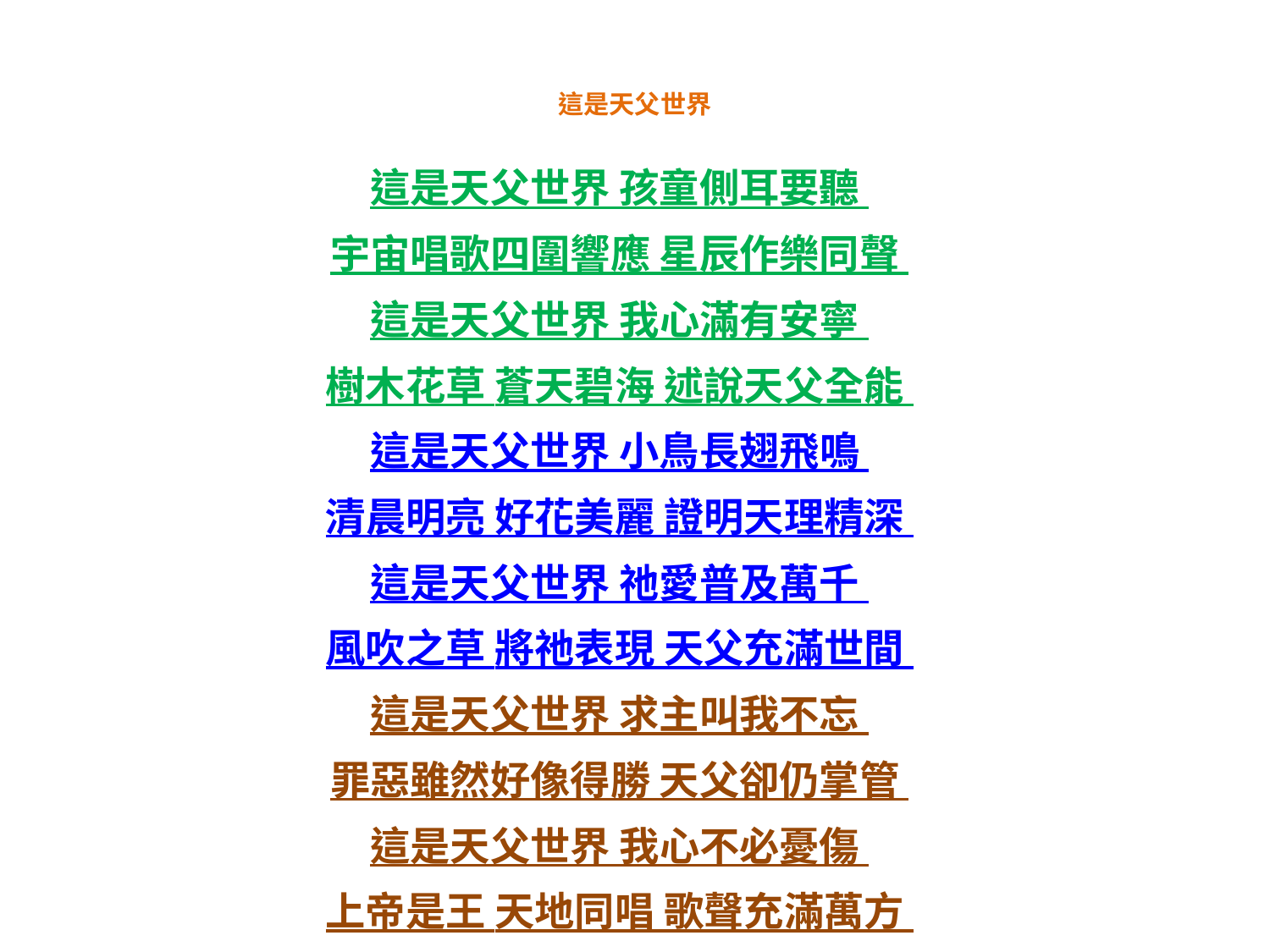

# 這是天父世界
這是天父世界 孩童側耳要聽
宇宙唱歌四圍響應 星辰作樂同聲
這是天父世界 我心滿有安寧
樹木花草 蒼天碧海 述說天父全能
這是天父世界 小鳥長翅飛鳴
清晨明亮 好花美麗 證明天理精深
這是天父世界 祂愛普及萬千
風吹之草 將祂表現 天父充滿世間
這是天父世界 求主叫我不忘
罪惡雖然好像得勝 天父卻仍掌管
這是天父世界 我心不必憂傷
上帝是王 天地同唱 歌聲充滿萬方